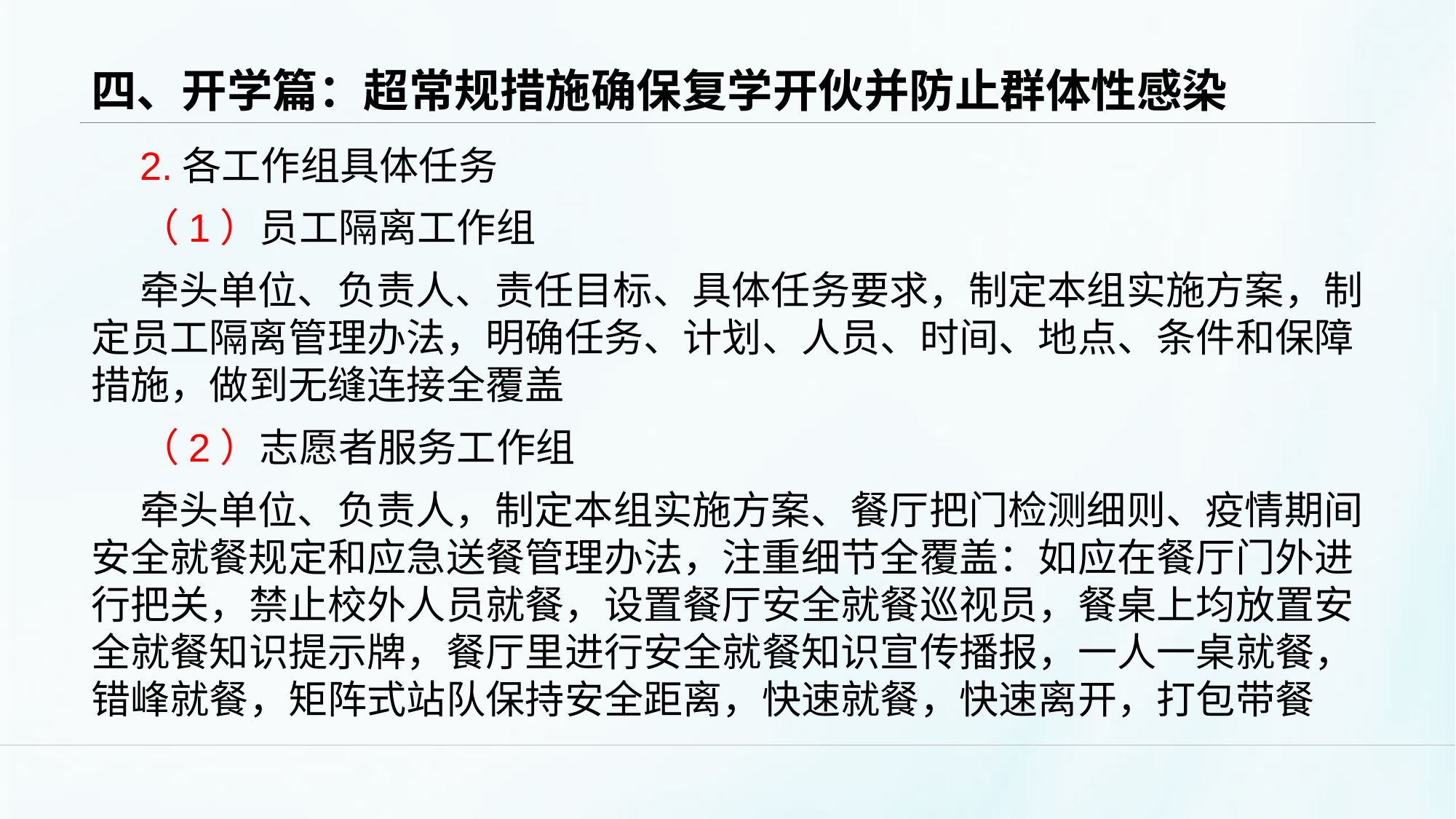

# 四、开学篇：超常规措施确保复学开伙并防止群体性感染
2.各工作组具体任务
（1）员工隔离工作组
牵头单位、负责人、责任目标、具体任务要求，制定本组实施方案，制定员工隔离管理办法，明确任务、计划、人员、时间、地点、条件和保障措施，做到无缝连接全覆盖
（2）志愿者服务工作组
牵头单位、负责人，制定本组实施方案、餐厅把门检测细则、疫情期间安全就餐规定和应急送餐管理办法，注重细节全覆盖：如应在餐厅门外进行把关，禁止校外人员就餐，设置餐厅安全就餐巡视员，餐桌上均放置安全就餐知识提示牌，餐厅里进行安全就餐知识宣传播报，一人一桌就餐，错峰就餐，矩阵式站队保持安全距离，快速就餐，快速离开，打包带餐